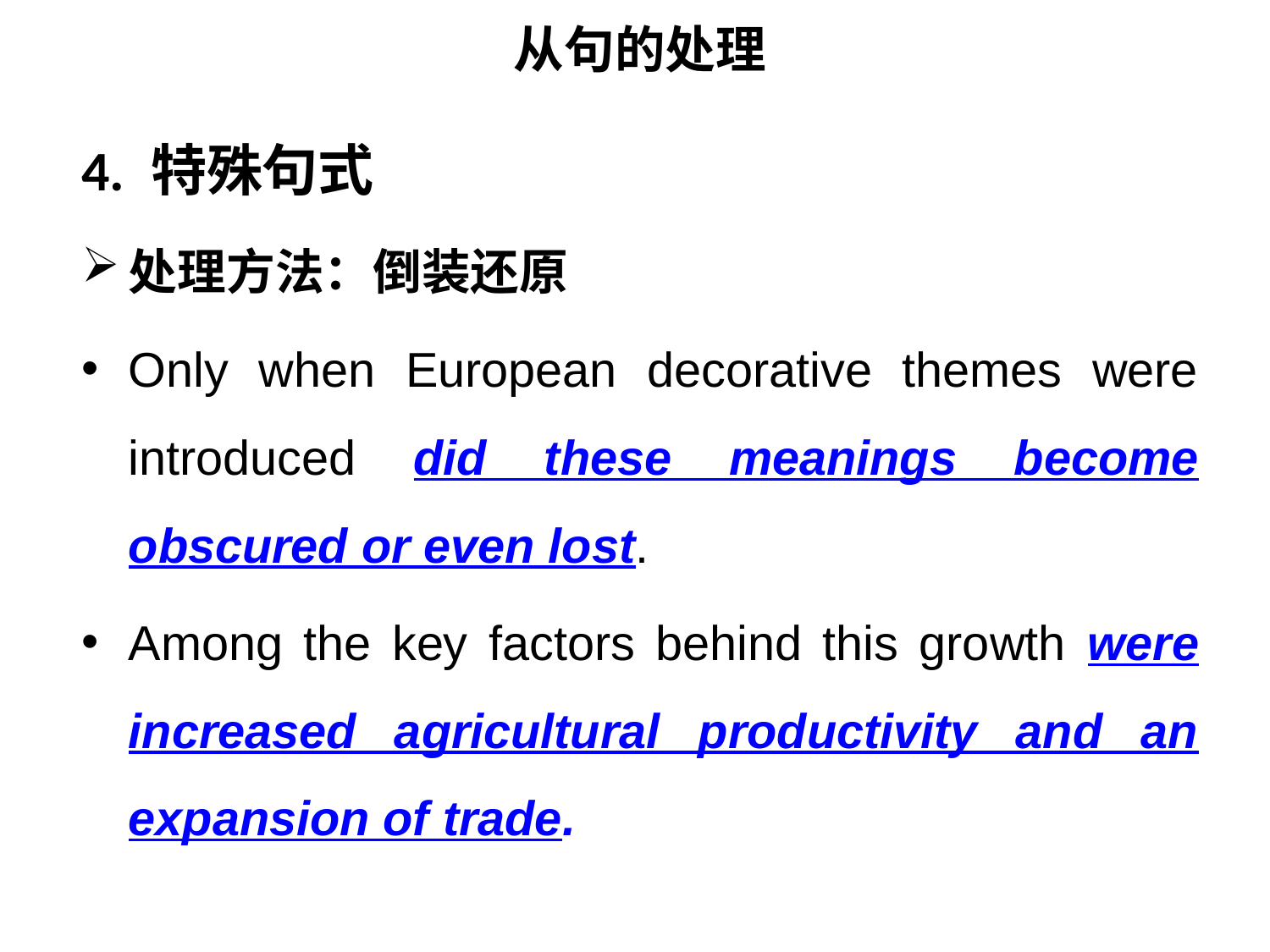

从句的处理
4. 特殊句式
处理方法：倒装还原
Only when European decorative themes were introduced did these meanings become obscured or even lost.
Among the key factors behind this growth were increased agricultural productivity and an expansion of trade.